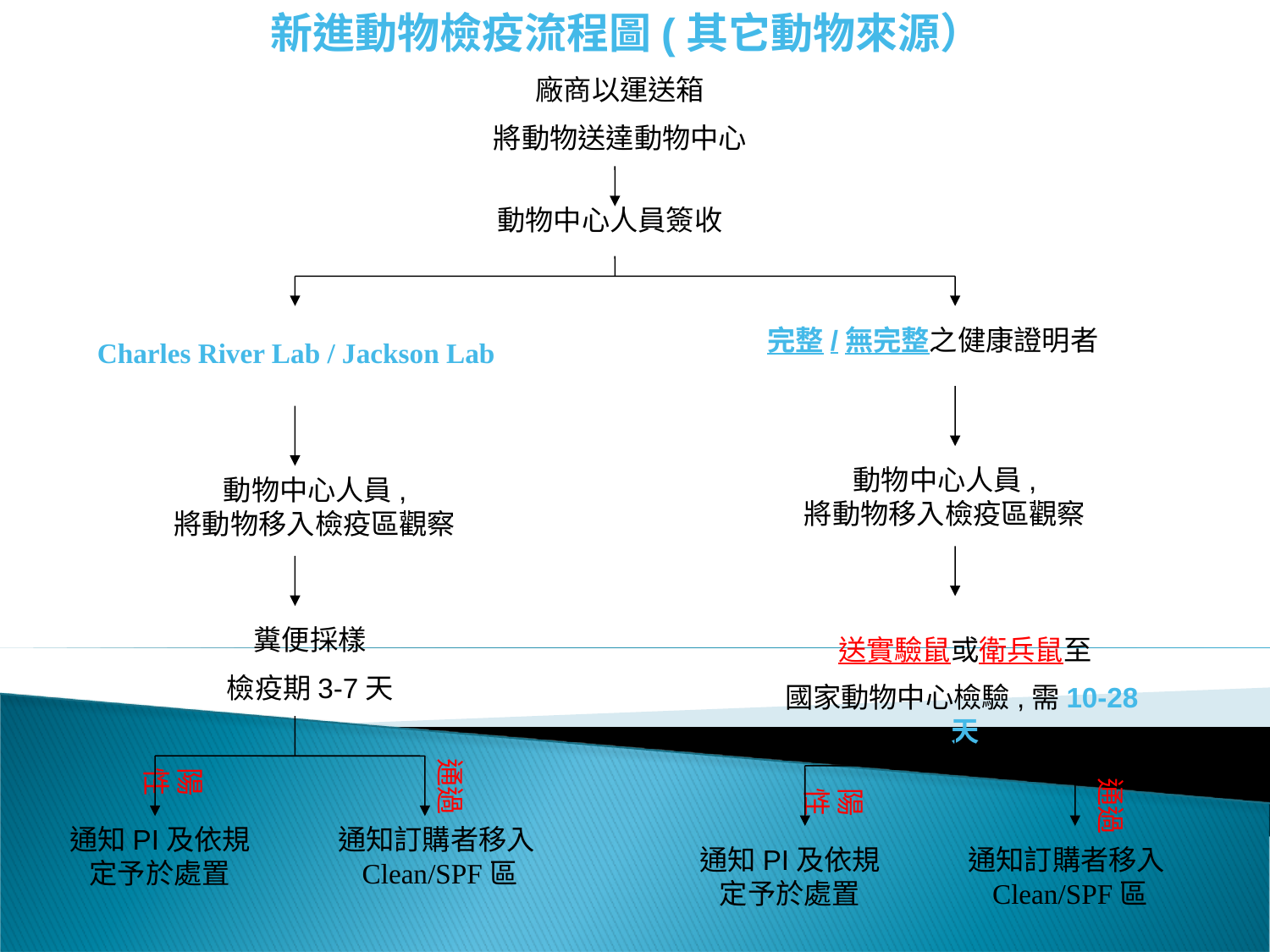

新進動物檢疫流程圖(其它動物來源）
廠商以運送箱
將動物送達動物中心

動物中心人員簽收

完整/無完整之健康證明者
Charles River Lab / Jackson Lab

動物中心人員,
將動物移入檢疫區觀察
動物中心人員,
將動物移入檢疫區觀察

糞便採樣
檢疫期3-7天
送實驗鼠或衛兵鼠至
國家動物中心檢驗,需10-28天

通過
陽性
通過
陽性
通知PI及依規定予於處置
通知訂購者移入Clean/SPF區
通知PI及依規定予於處置
通知訂購者移入Clean/SPF區